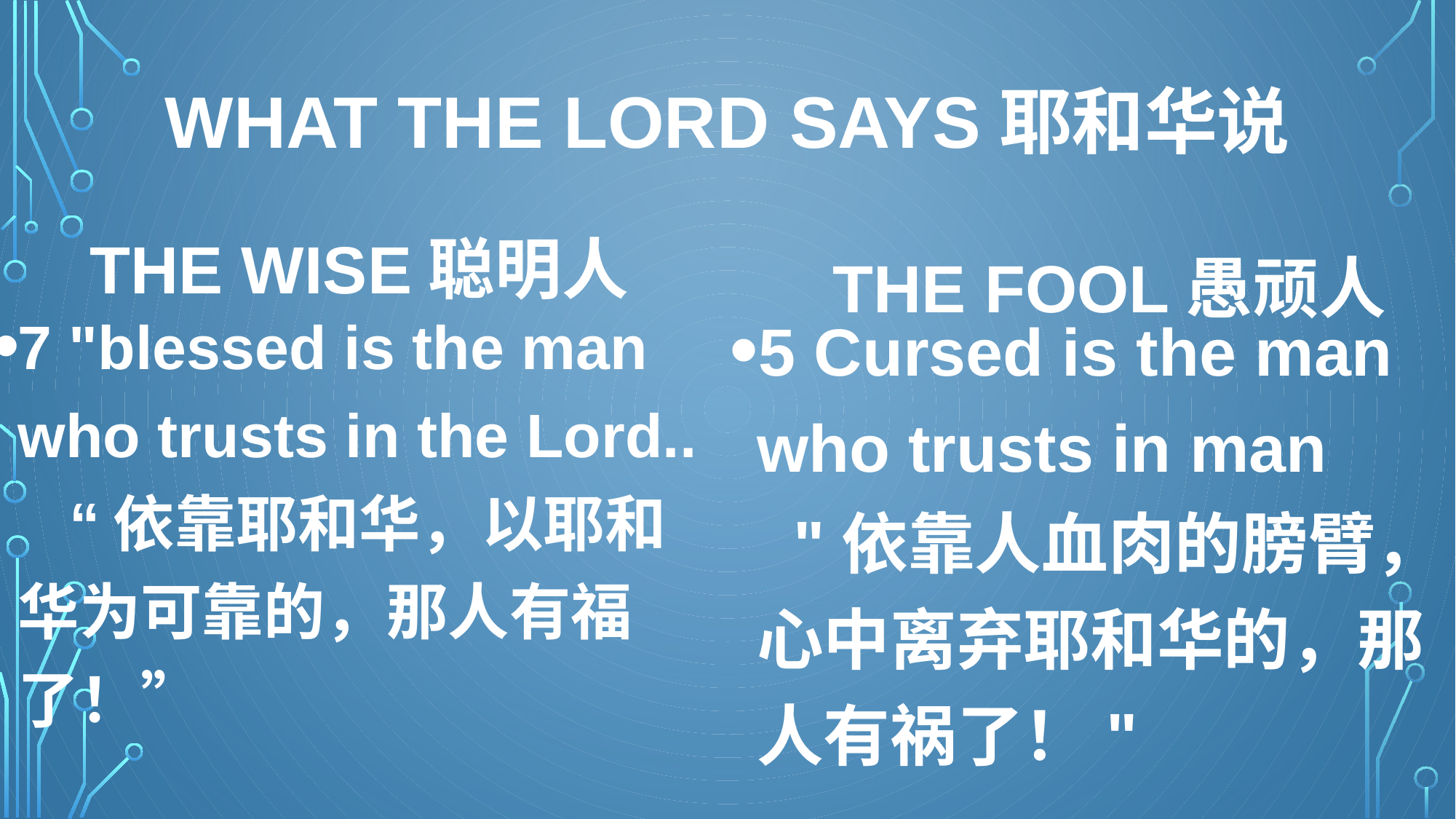

# WHAT THE LORD SAYS耶和华说
THE WISE聪明人

THE FOOL愚顽人

7 "blessed is the man who trusts in the Lord..    “依靠耶和华，以耶和华为可靠的，那人有福了！”
5 Cursed is the man who trusts in man         "依靠人血肉的膀臂，心中离弃耶和华的，那人有祸了！"